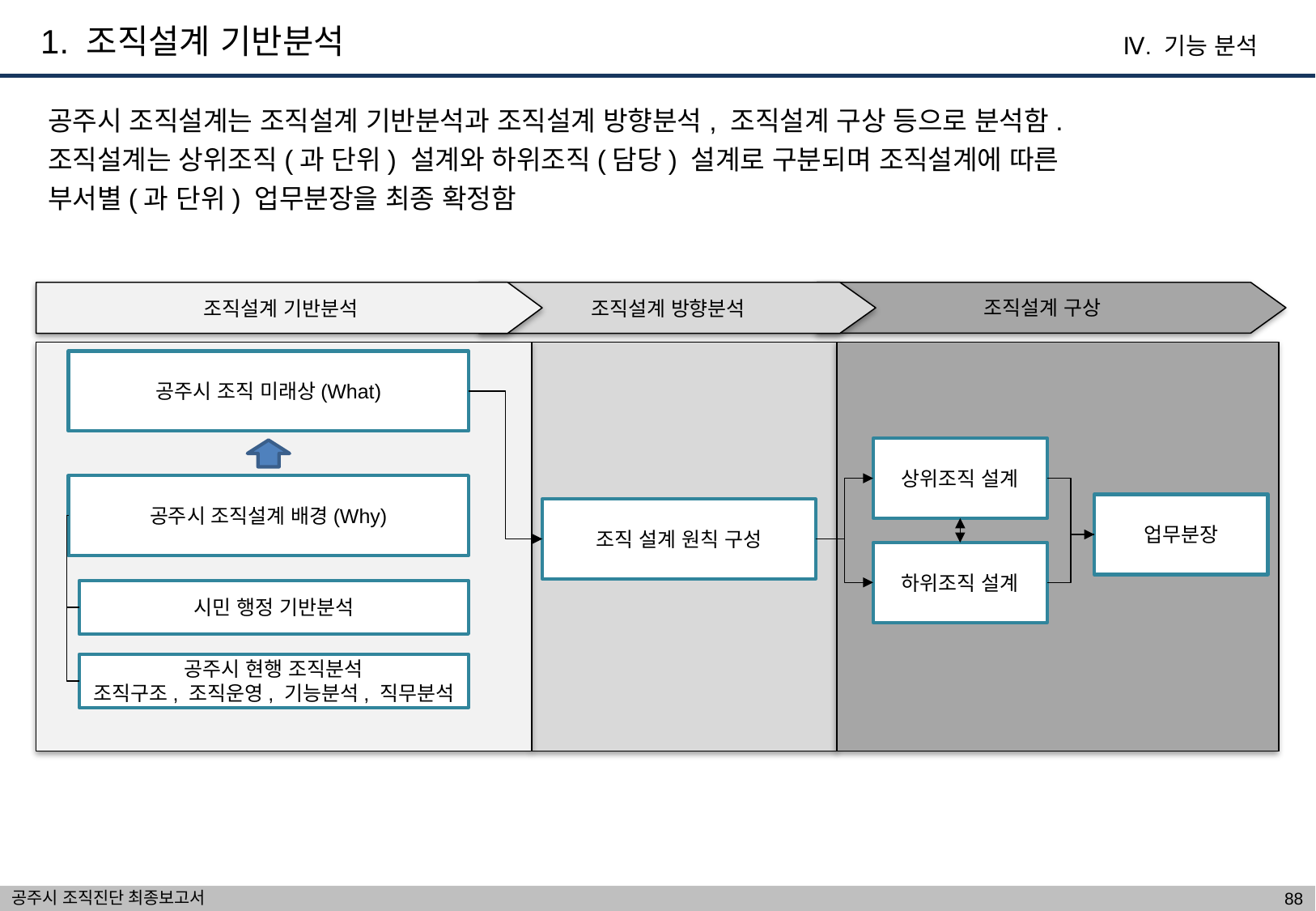

1. 조직설계 기반분석
Ⅳ. 기능 분석
공주시 조직설계는 조직설계 기반분석과 조직설계 방향분석, 조직설계 구상 등으로 분석함.
조직설계는 상위조직(과 단위) 설계와 하위조직(담당) 설계로 구분되며 조직설계에 따른
부서별(과 단위) 업무분장을 최종 확정함
조직설계 기반분석
조직설계 방향분석
조직설계 구상

공주시 조직 미래상(What)
상위조직 설계

공주시 조직설계 배경(Why)
업무분장
조직 설계 원칙 구성
하위조직 설계
시민 행정 기반분석
공주시 현행 조직분석
조직구조, 조직운영, 기능분석, 직무분석